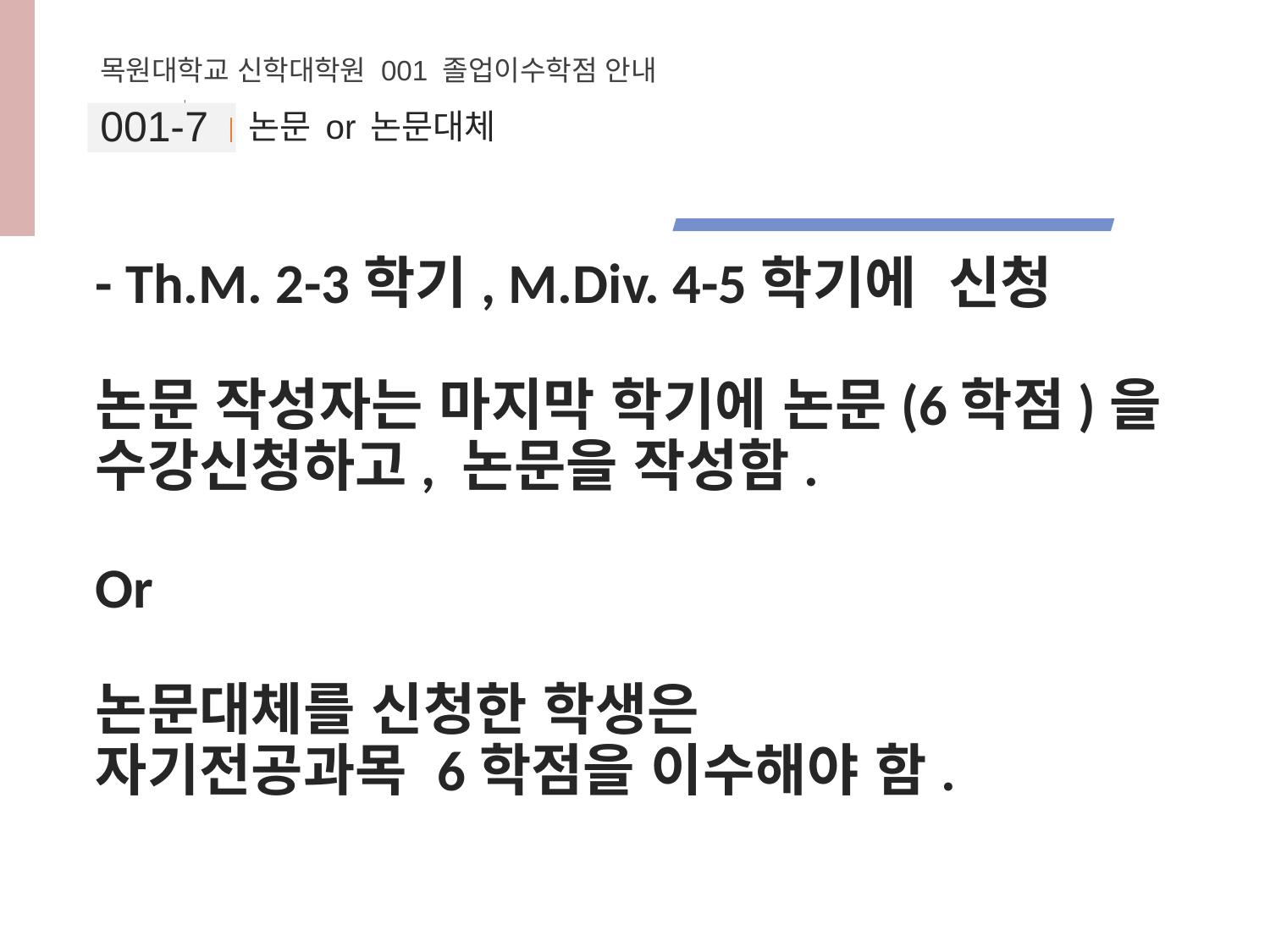

목원대학교 신학대학원 001 졸업이수학점 안내
001-7
# 논문 or 논문대체
- Th.M. 2-3학기, M.Div. 4-5학기에  신청

논문 작성자는 마지막 학기에 논문(6학점)을
수강신청하고, 논문을 작성함.

Or

논문대체를 신청한 학생은
자기전공과목 6학점을 이수해야 함.